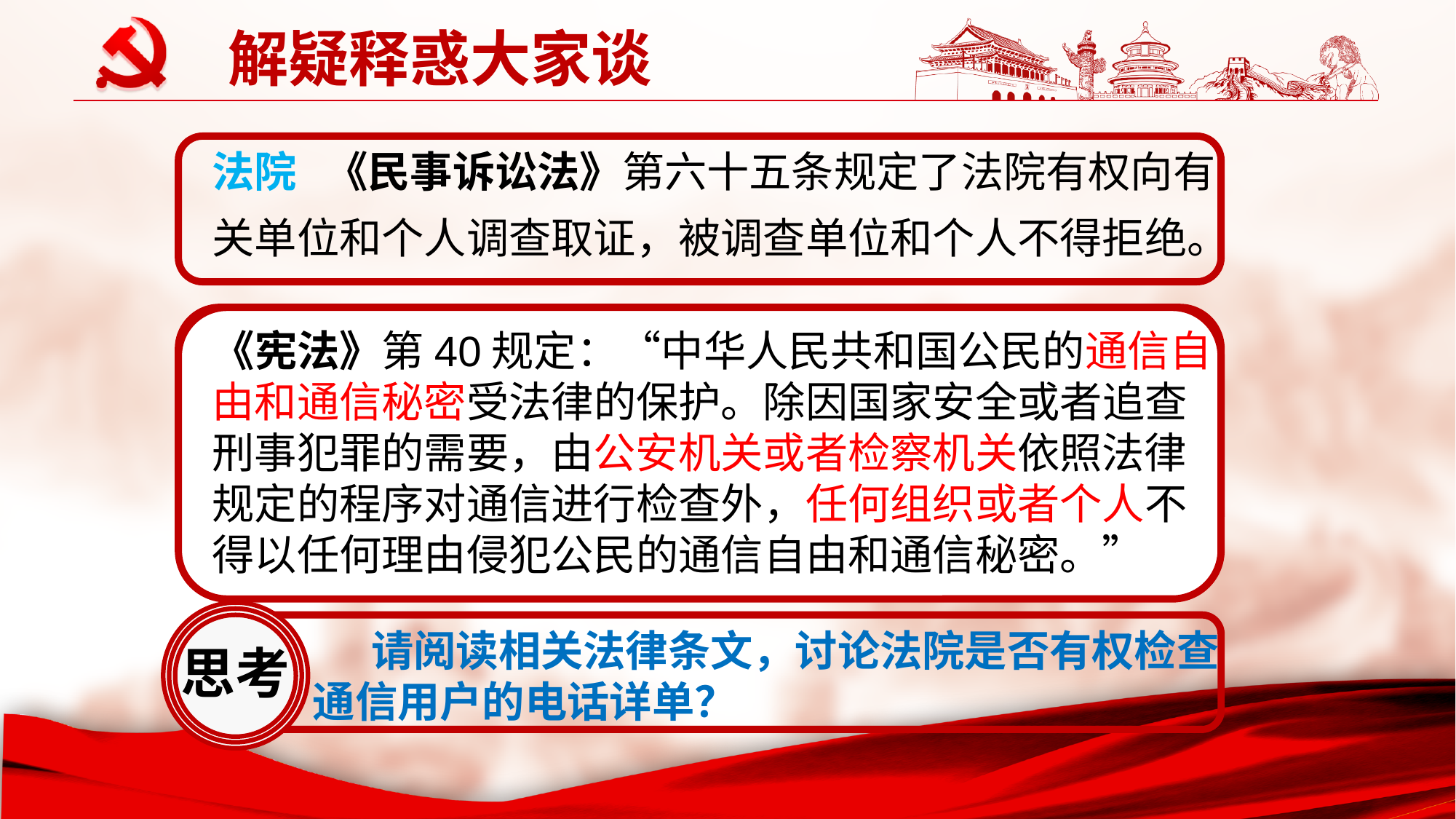

解疑释惑大家谈
法院   《民事诉讼法》第六十五条规定了法院有权向有关单位和个人调查取证，被调查单位和个人不得拒绝。

移动通信企业 《中华人民共和国电信条例》第六十六条：“电信用户依法使用电信的自由和通信秘密受法律保护。除因国家安全或者追查刑事犯罪的需要，由公安机关、国家安全机关或者人民检察院依照法律规定的程序对电信内容进行检查外，任何组织或者个人不得以任何理由对电信内容进行检查。”
《宪法》第40规定：“中华人民共和国公民的通信自由和通信秘密受法律的保护。除因国家安全或者追查刑事犯罪的需要，由公安机关或者检察机关依照法律规定的程序对通信进行检查外，任何组织或者个人不得以任何理由侵犯公民的通信自由和通信秘密。”

     请阅读相关法律条文，讨论法院是否有权检查通信用户的电话详单？
     思考